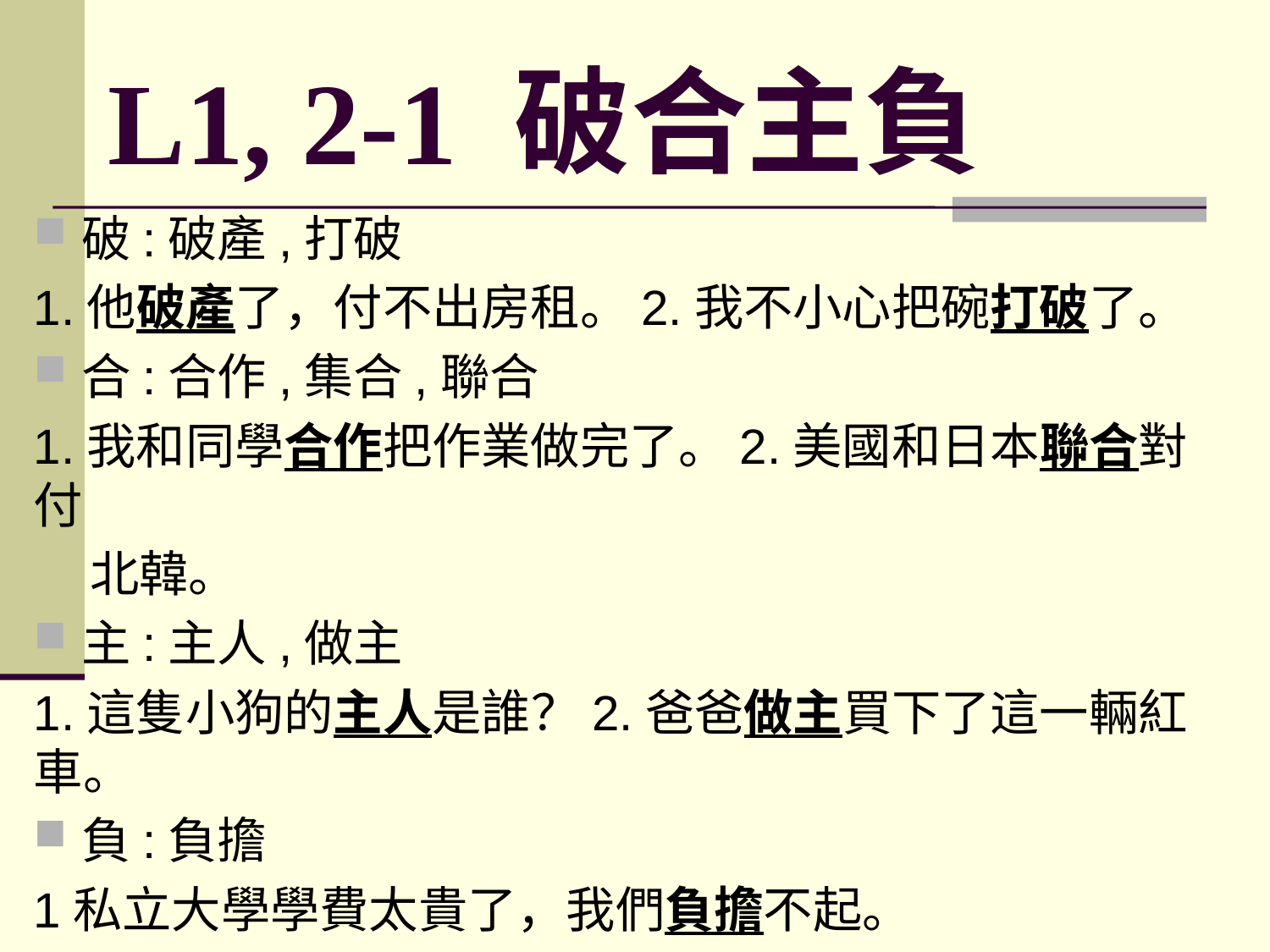

# L1, 2-1 破合主負
破:破產,打破
1.他破產了，付不出房租。2.我不小心把碗打破了。
合:合作,集合,聯合
1.我和同學合作把作業做完了。2.美國和日本聯合對付
    北韓。
主:主人,做主
1.這隻小狗的主人是誰？2.爸爸做主買下了這一輛紅車。
負:負擔
1私立大學學費太貴了，我們負擔不起。